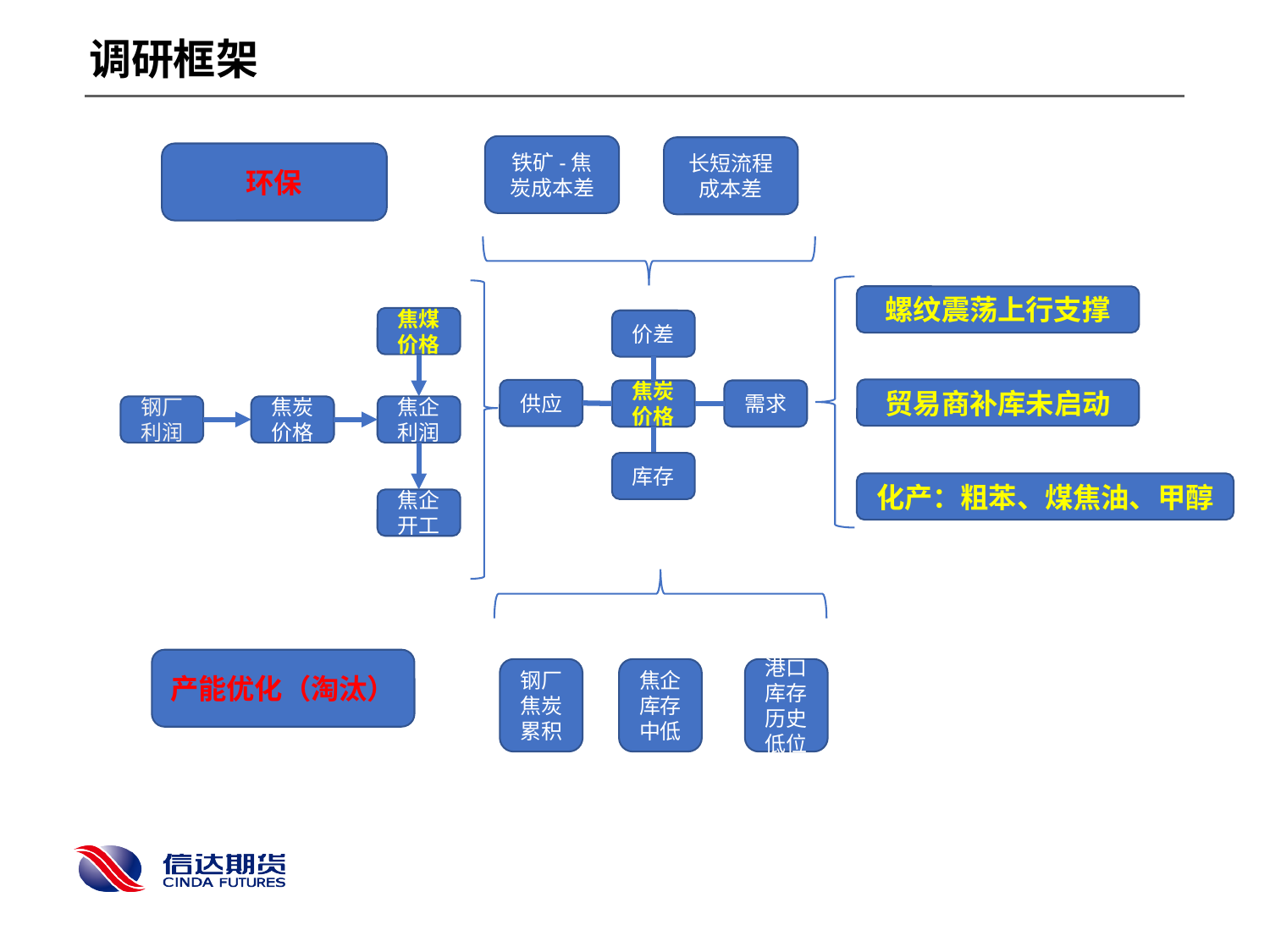

调研框架

铁矿-焦炭成本差
长短流程成本差
环保

螺纹震荡上行支撑
焦煤价格
价差
贸易商补库未启动
供应
焦炭价格
需求
钢厂利润
焦炭价格
焦企利润

库存
化产：粗苯、煤焦油、甲醇
焦企开工
产能优化（淘汰）
港口库存历史低位
钢厂焦炭累积
焦企库存中低